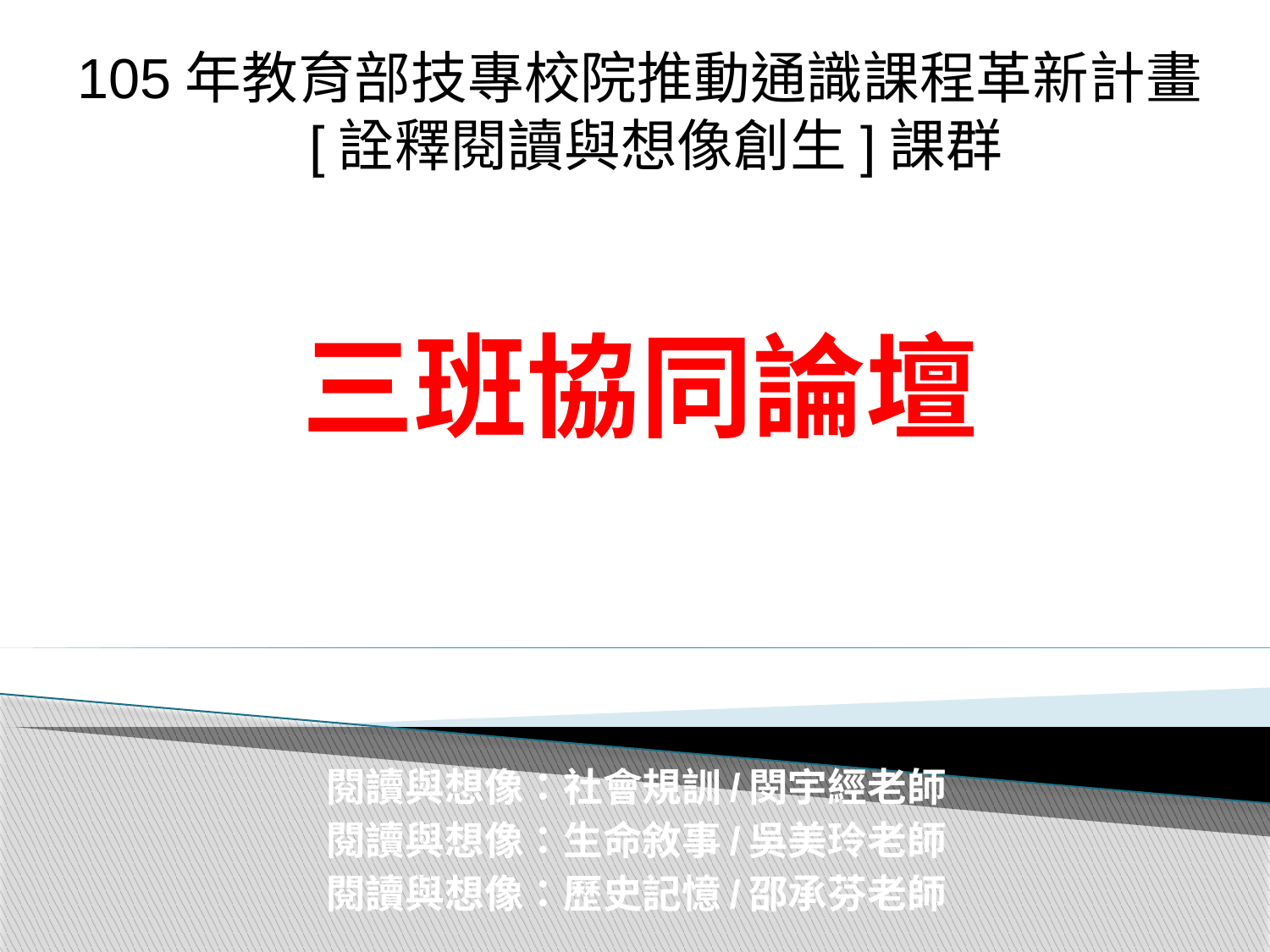

105年教育部技專校院推動通識課程革新計畫
  [詮釋閱讀與想像創生]課群
# 三班協同論壇
閱讀與想像：社會規訓/閔宇經老師
閱讀與想像：生命敘事/吳美玲老師
閱讀與想像：歷史記憶/邵承芬老師